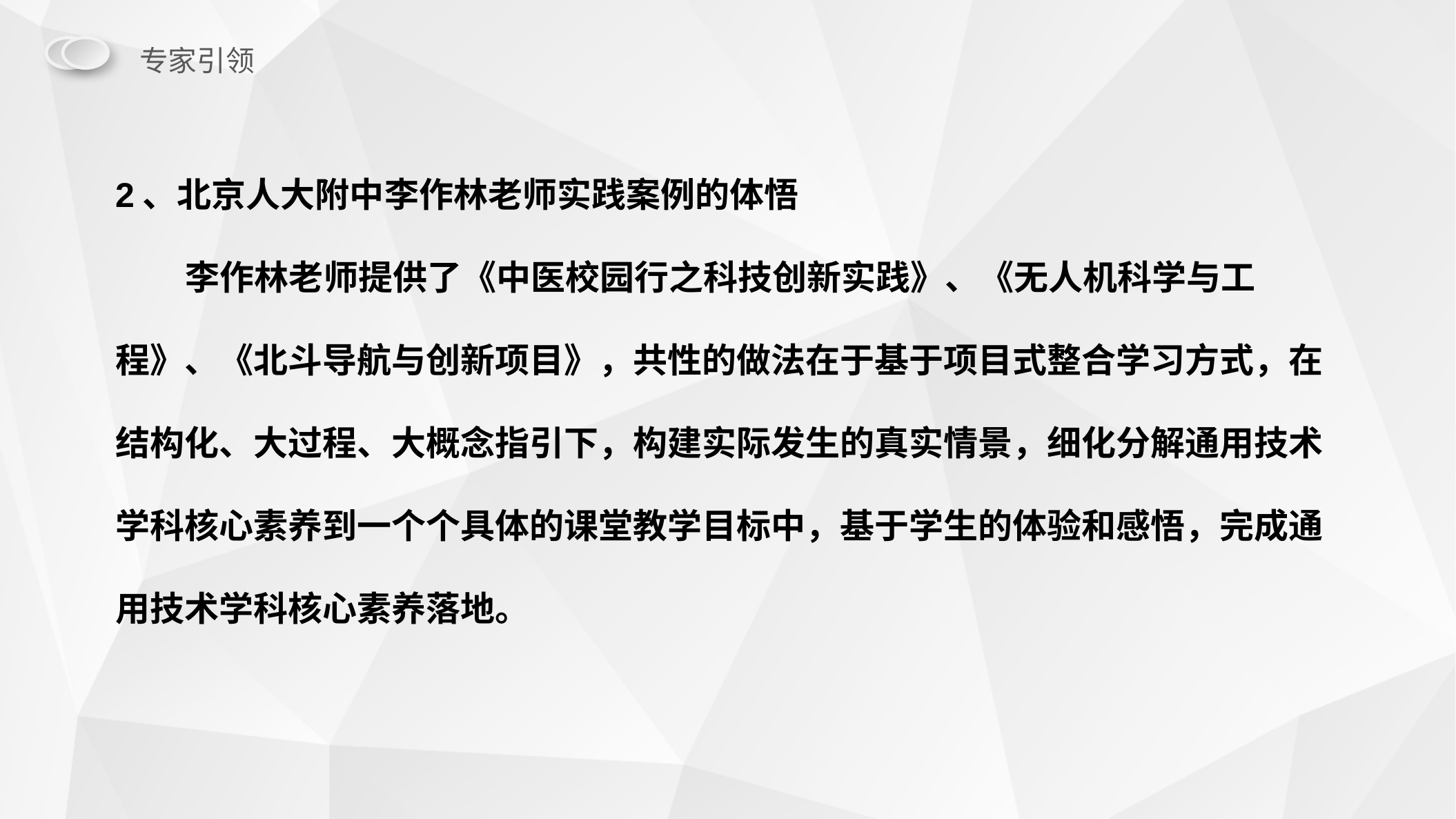

专家引领

2、北京人大附中李作林老师实践案例的体悟
        李作林老师提供了《中医校园行之科技创新实践》、《无人机科学与工程》、《北斗导航与创新项目》，共性的做法在于基于项目式整合学习方式，在结构化、大过程、大概念指引下，构建实际发生的真实情景，细化分解通用技术学科核心素养到一个个具体的课堂教学目标中，基于学生的体验和感悟，完成通用技术学科核心素养落地。